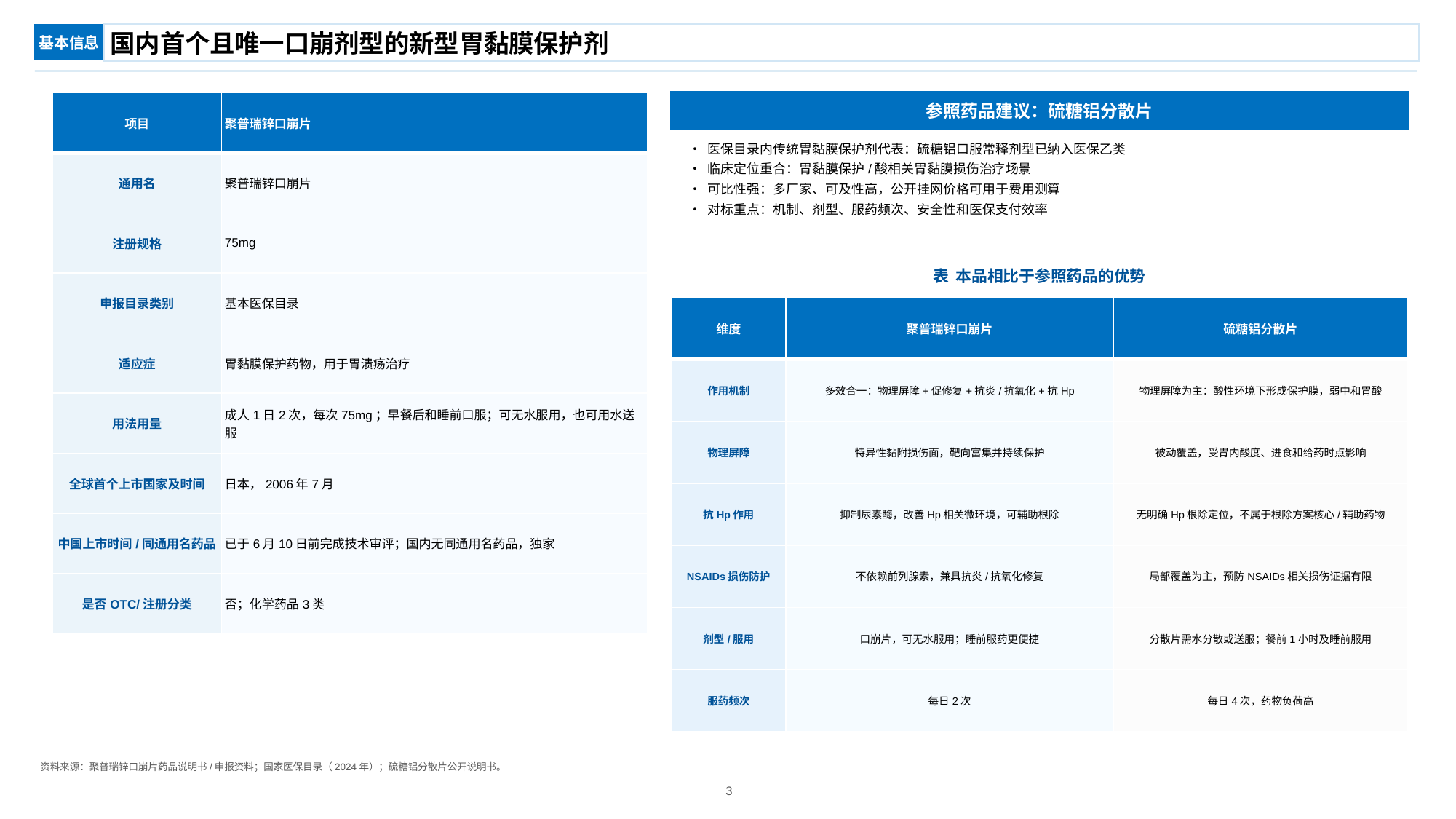

国内首个且唯一口崩剂型的新型胃黏膜保护剂
基本信息

参照药品建议：硫糖铝分散片
| 项目 | 聚普瑞锌口崩片 |
| --- | --- |
| 通用名 | 聚普瑞锌口崩片 |
| 注册规格 | 75mg |
| 申报目录类别 | 基本医保目录 |
| 适应症 | 胃黏膜保护药物，用于胃溃疡治疗 |
| 用法用量 | 成人1日2次，每次75mg；早餐后和睡前口服；可无水服用，也可用水送服 |
| 全球首个上市国家及时间 | 日本，2006年7月 |
| 中国上市时间/同通用名药品 | 已于6月10日前完成技术审评；国内无同通用名药品，独家 |
| 是否OTC/注册分类 | 否；化学药品3类 |
• 医保目录内传统胃黏膜保护剂代表：硫糖铝口服常释剂型已纳入医保乙类
• 临床定位重合：胃黏膜保护/酸相关胃黏膜损伤治疗场景
• 可比性强：多厂家、可及性高，公开挂网价格可用于费用测算
• 对标重点：机制、剂型、服药频次、安全性和医保支付效率
表  本品相比于参照药品的优势
| 维度 | 聚普瑞锌口崩片 | 硫糖铝分散片 |
| --- | --- | --- |
| 作用机制 | 多效合一：物理屏障+促修复+抗炎/抗氧化+抗Hp | 物理屏障为主：酸性环境下形成保护膜，弱中和胃酸 |
| 物理屏障 | 特异性黏附损伤面，靶向富集并持续保护 | 被动覆盖，受胃内酸度、进食和给药时点影响 |
| 抗Hp作用 | 抑制尿素酶，改善Hp相关微环境，可辅助根除 | 无明确Hp根除定位，不属于根除方案核心/辅助药物 |
| NSAIDs损伤防护 | 不依赖前列腺素，兼具抗炎/抗氧化修复 | 局部覆盖为主，预防NSAIDs相关损伤证据有限 |
| 剂型/服用 | 口崩片，可无水服用；睡前服药更便捷 | 分散片需水分散或送服；餐前1小时及睡前服用 |
| 服药频次 | 每日2次 | 每日4次，药物负荷高 |
资料来源：聚普瑞锌口崩片药品说明书/申报资料；国家医保目录（2024年）；硫糖铝分散片公开说明书。
3